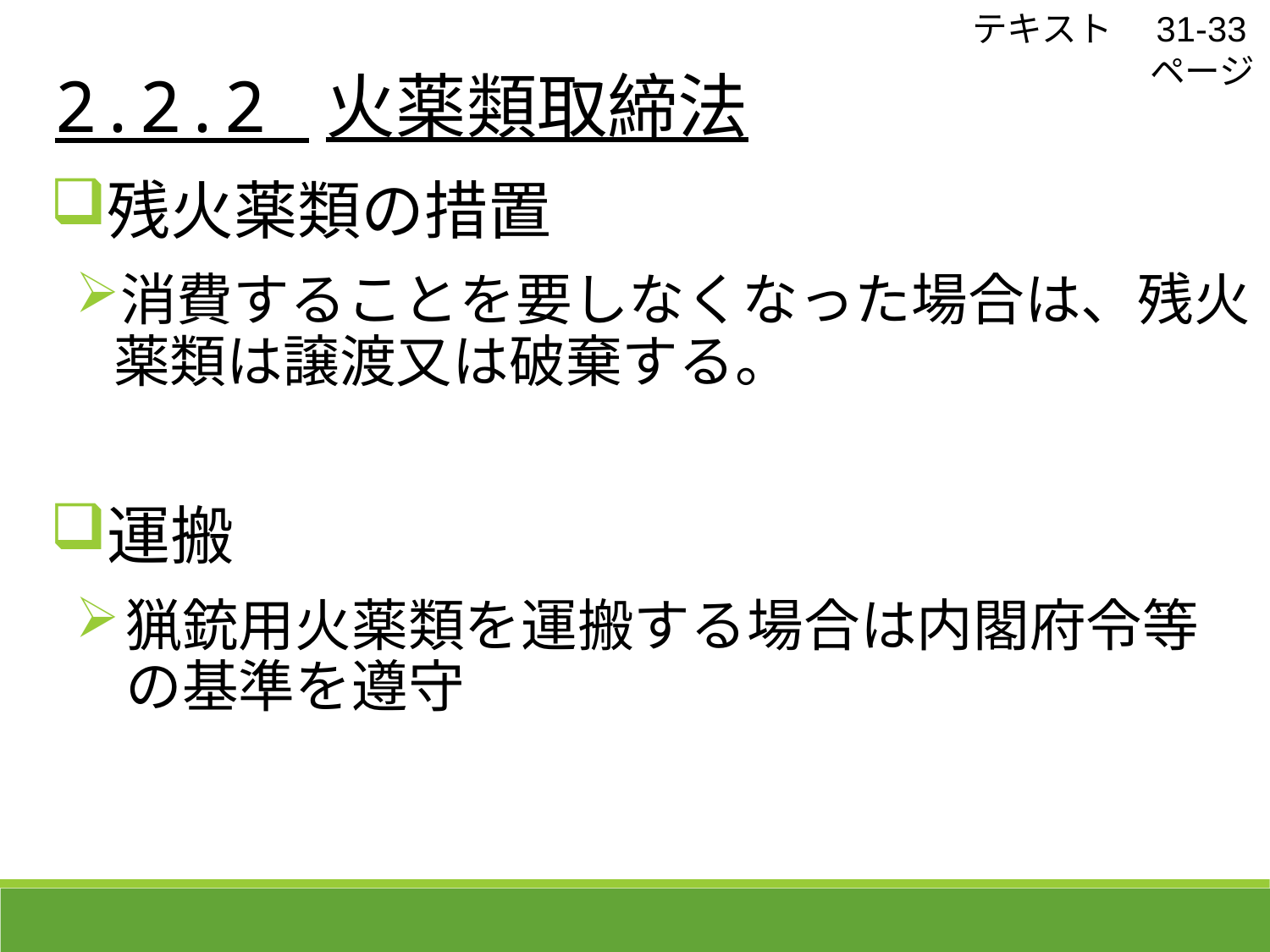

テキスト　31-33ページ
 2.2.2 火薬類取締法
残火薬類の措置
消費することを要しなくなった場合は、残火薬類は譲渡又は破棄する。

運搬
猟銃用火薬類を運搬する場合は内閣府令等の基準を遵守